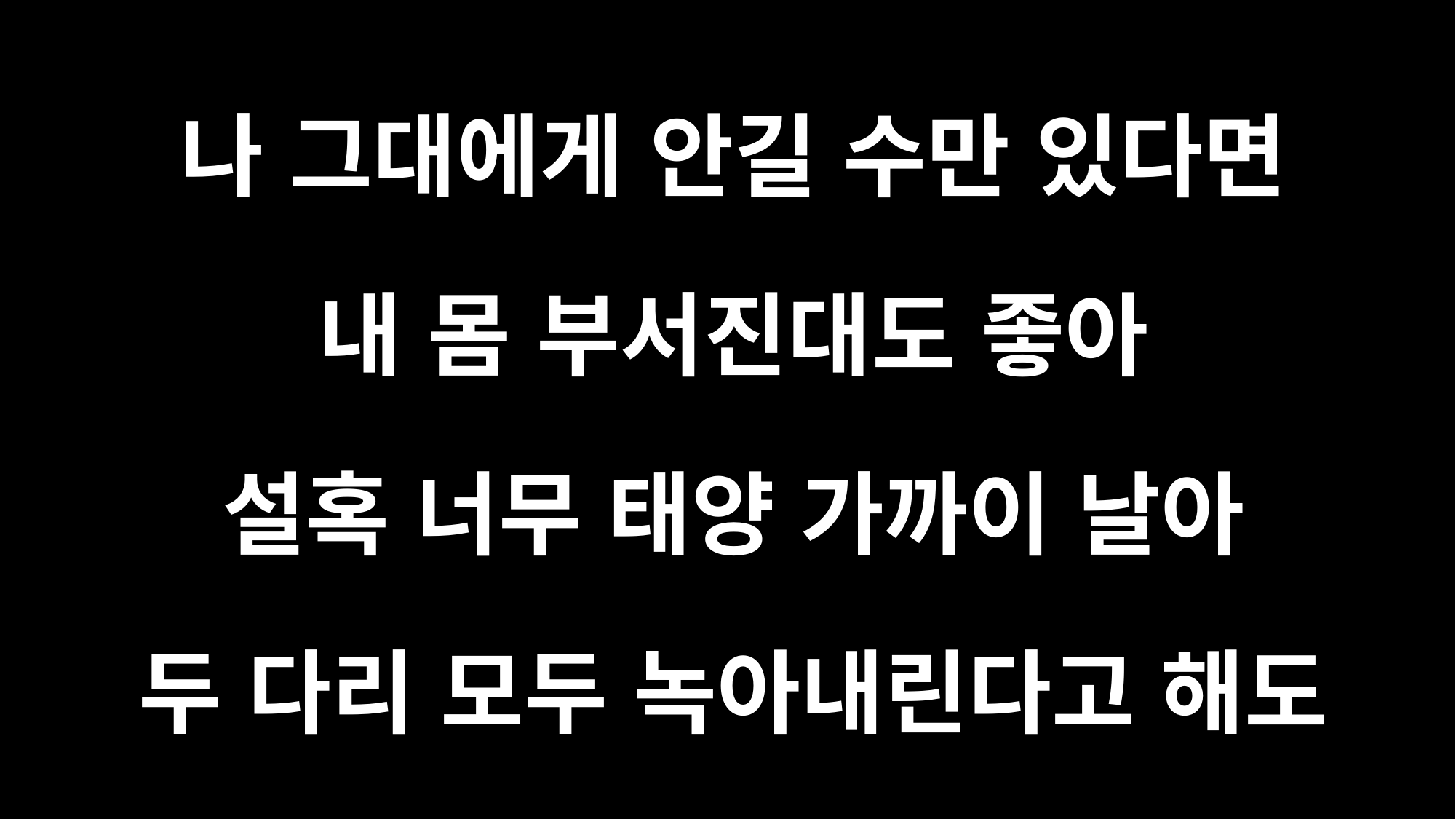

나 그대에게 안길 수만 있다면
내 몸 부서진대도 좋아
설혹 너무 태양 가까이 날아
두 다리 모두 녹아내린다고 해도